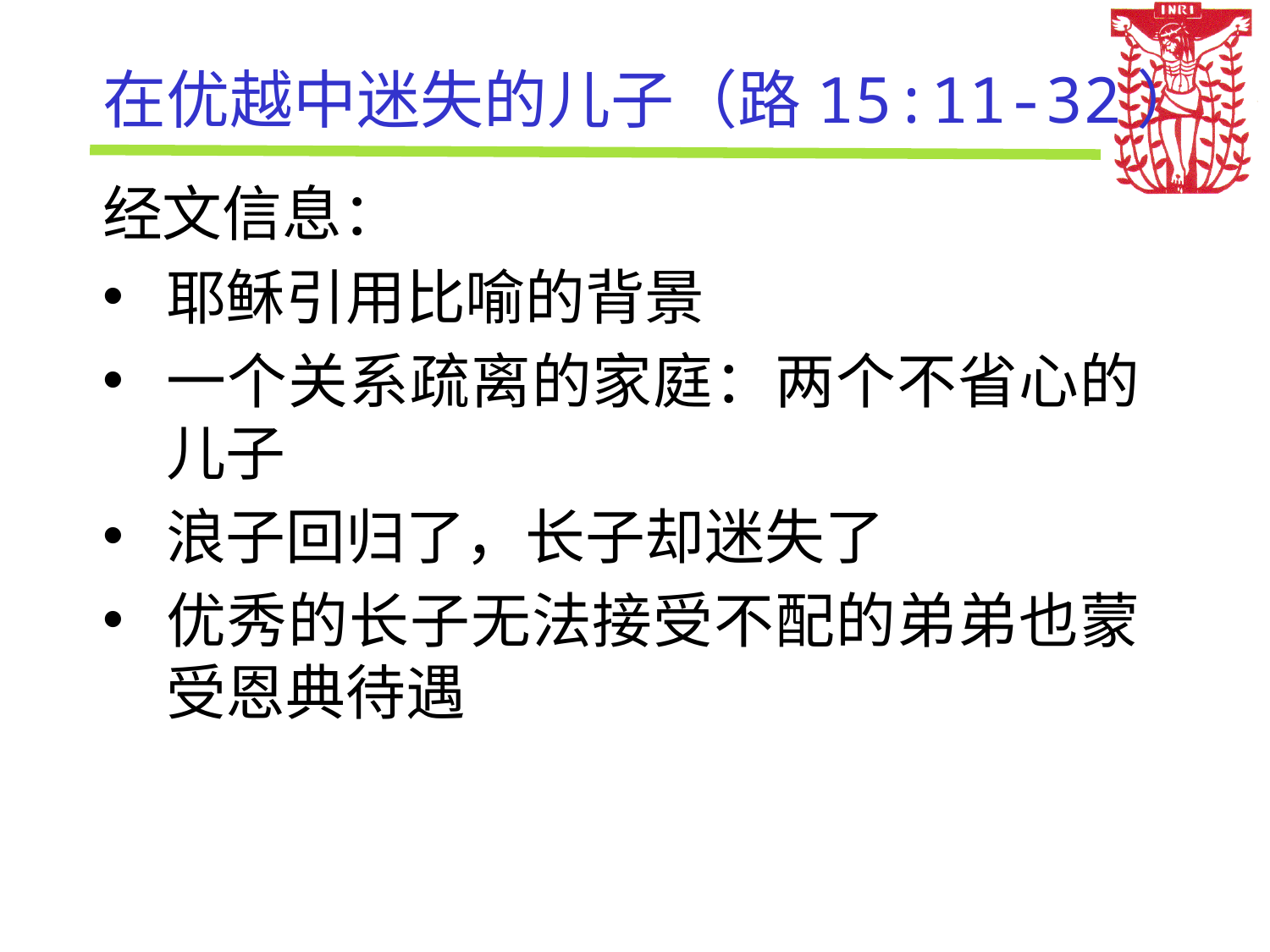

# 在优越中迷失的儿子（路15:11-32）
经文信息：
耶稣引用比喻的背景
一个关系疏离的家庭：两个不省心的儿子
浪子回归了，长子却迷失了
优秀的长子无法接受不配的弟弟也蒙受恩典待遇